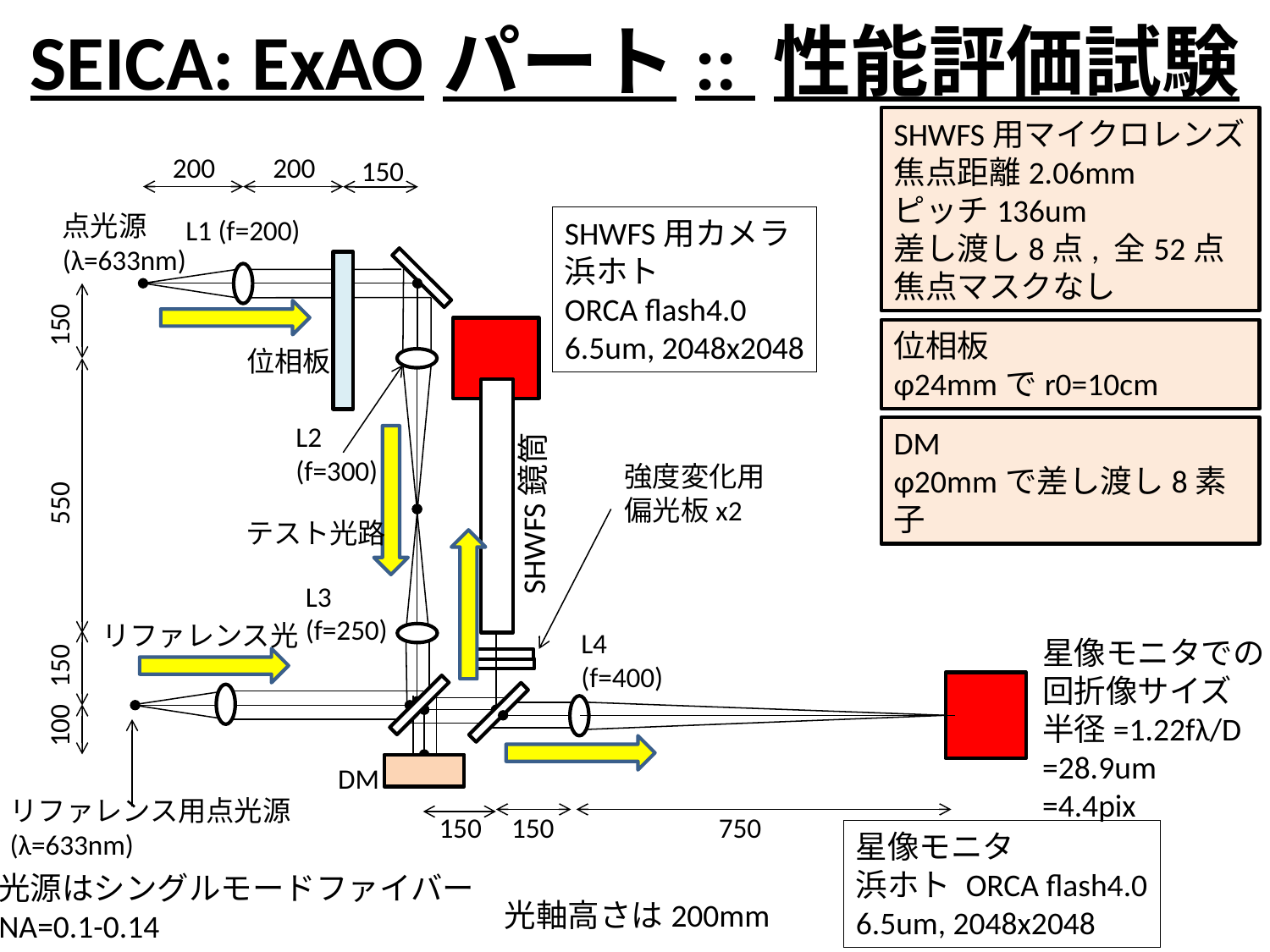

# SEICA: ExAOパート:: 性能評価試験
SHWFS用マイクロレンズ
焦点距離2.06mm
ピッチ136um
差し渡し8点, 全52点
焦点マスクなし
200
200
150
点光源
(λ=633nm)
L1 (f=200)
SHWFS用カメラ
浜ホト
ORCA flash4.0
6.5um, 2048x2048

150

位相板
φ24mmでr0=10cm

位相板

L2
(f=300)
DM
φ20mmで差し渡し8素子
強度変化用
偏光板x2
550

SHWFS鏡筒

テスト光路
L3
(f=250)

リファレンス光
L4
(f=400)

星像モニタでの
回折像サイズ
半径=1.22fλ/D
=28.9um
=4.4pix
150

100

DM
リファレンス用点光源
(λ=633nm)
150
150
750
星像モニタ
浜ホト ORCA flash4.0
6.5um, 2048x2048
光源はシングルモードファイバー
NA=0.1-0.14
光軸高さは200mm